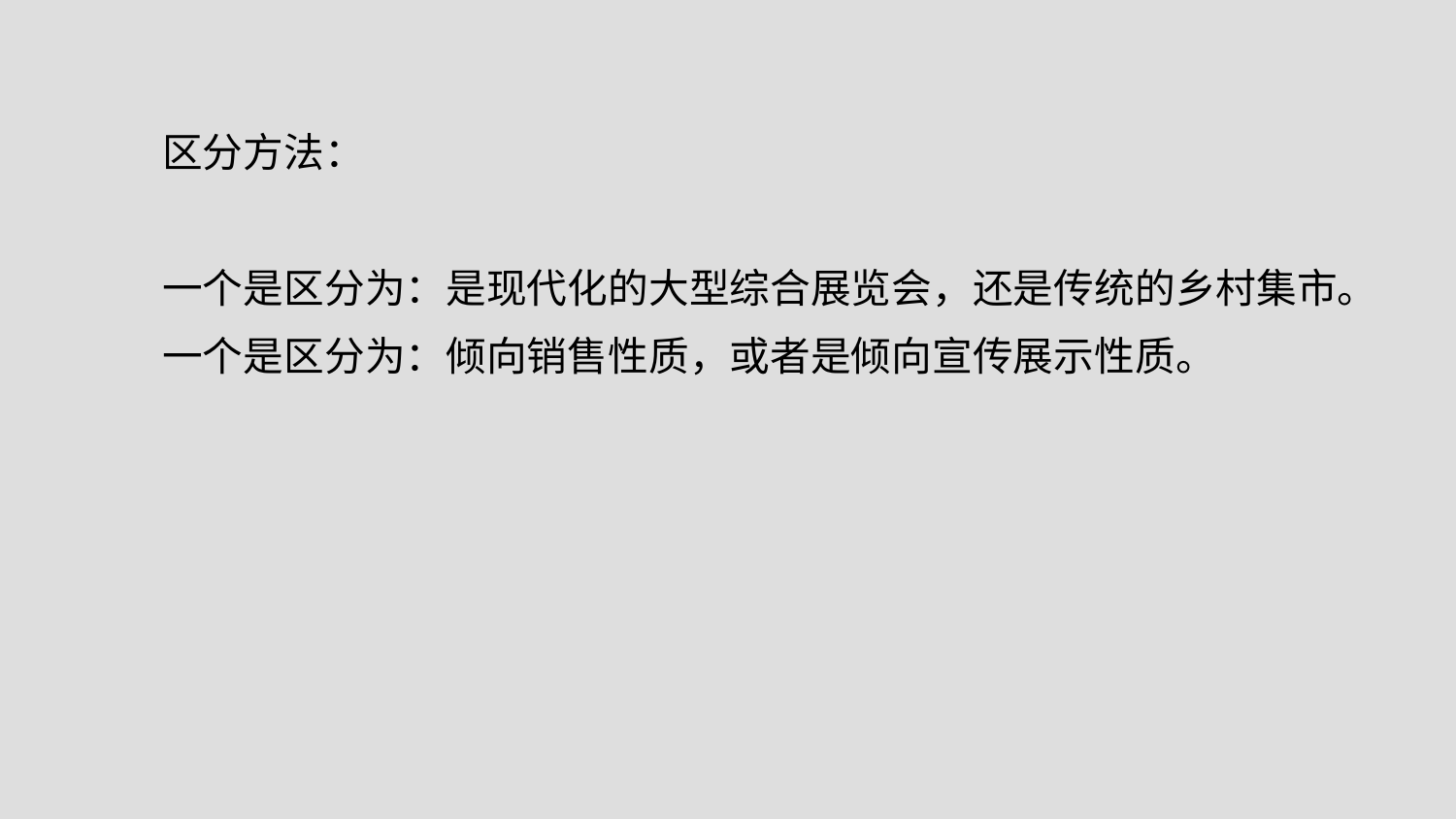

区分方法：

一个是区分为：是现代化的大型综合展览会，还是传统的乡村集市。
一个是区分为：倾向销售性质，或者是倾向宣传展示性质。